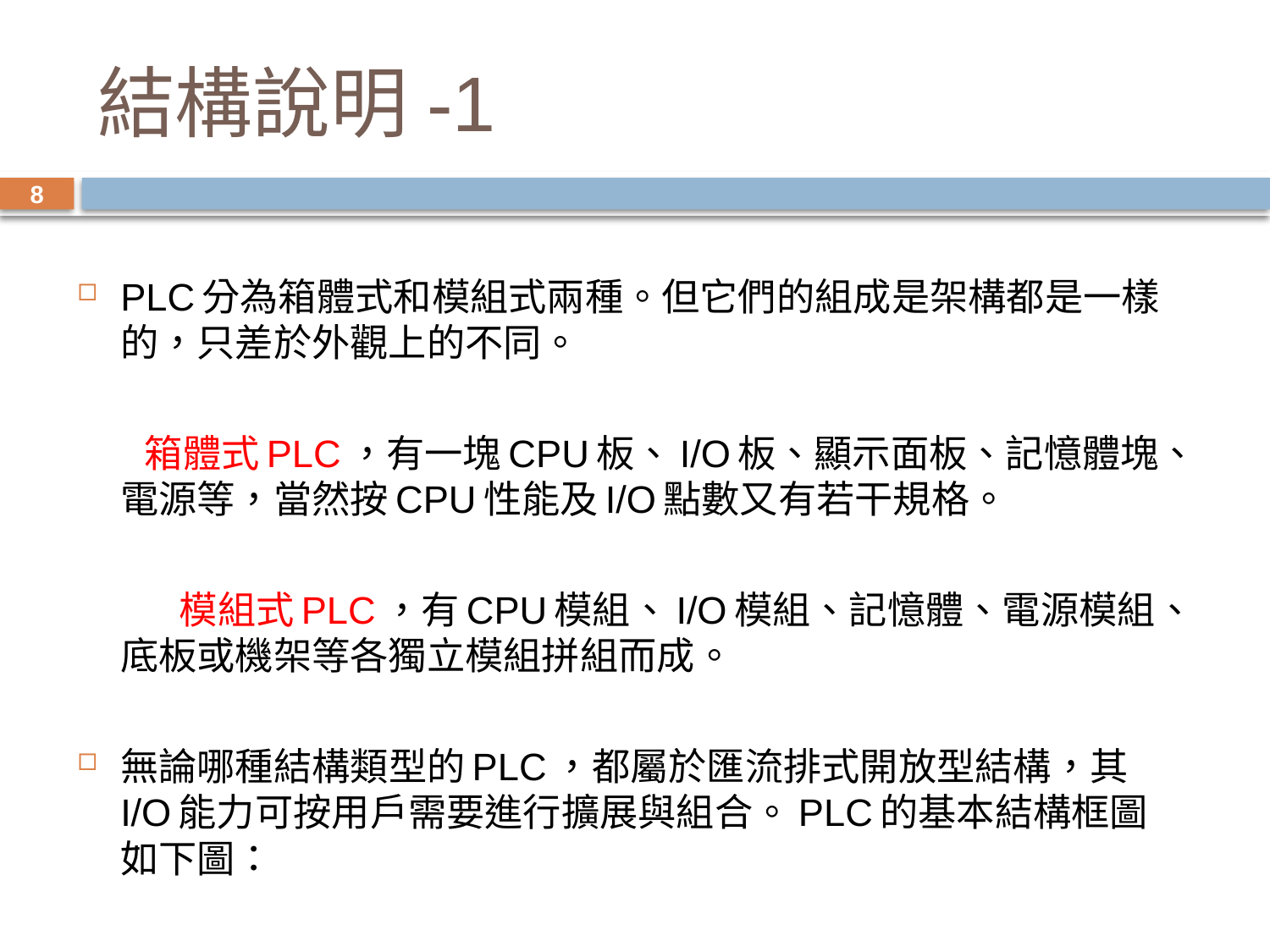

# 結構說明-1
8
PLC分為箱體式和模組式兩種。但它們的組成是架構都是一樣的，只差於外觀上的不同。

		  箱體式PLC，有一塊CPU板、I/O板、顯示面板、記憶體塊、電源等，當然按CPU性能及I/O點數又有若干規格。

	      模組式PLC，有CPU模組、I/O模組、記憶體、電源模組、底板或機架等各獨立模組拼組而成。

無論哪種結構類型的PLC，都屬於匯流排式開放型結構，其I/O能力可按用戶需要進行擴展與組合。PLC的基本結構框圖如下圖：